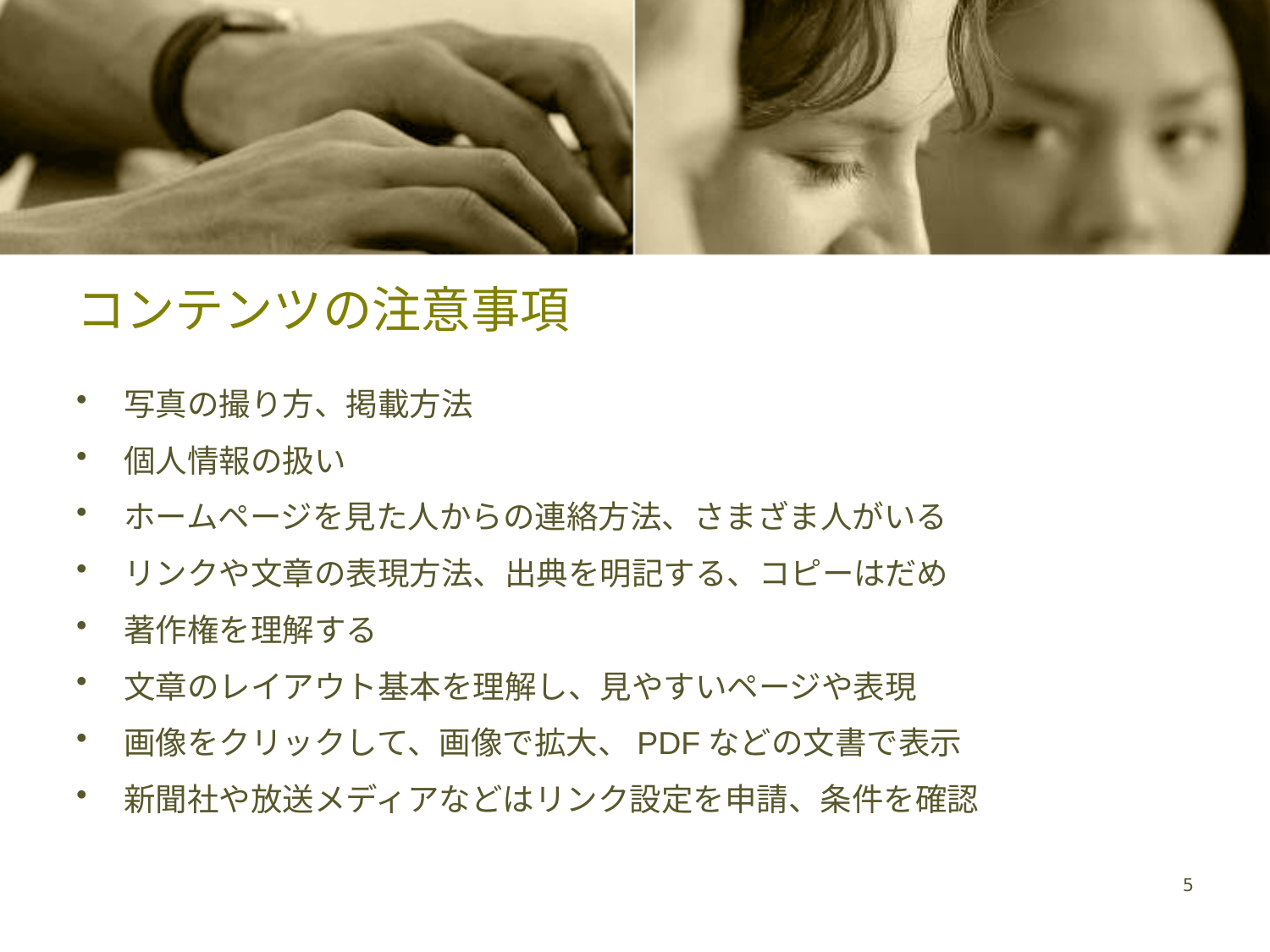

# コンテンツの注意事項
写真の撮り方、掲載方法
個人情報の扱い
ホームページを見た人からの連絡方法、さまざま人がいる
リンクや文章の表現方法、出典を明記する、コピーはだめ
著作権を理解する
文章のレイアウト基本を理解し、見やすいページや表現
画像をクリックして、画像で拡大、PDFなどの文書で表示
新聞社や放送メディアなどはリンク設定を申請、条件を確認

5